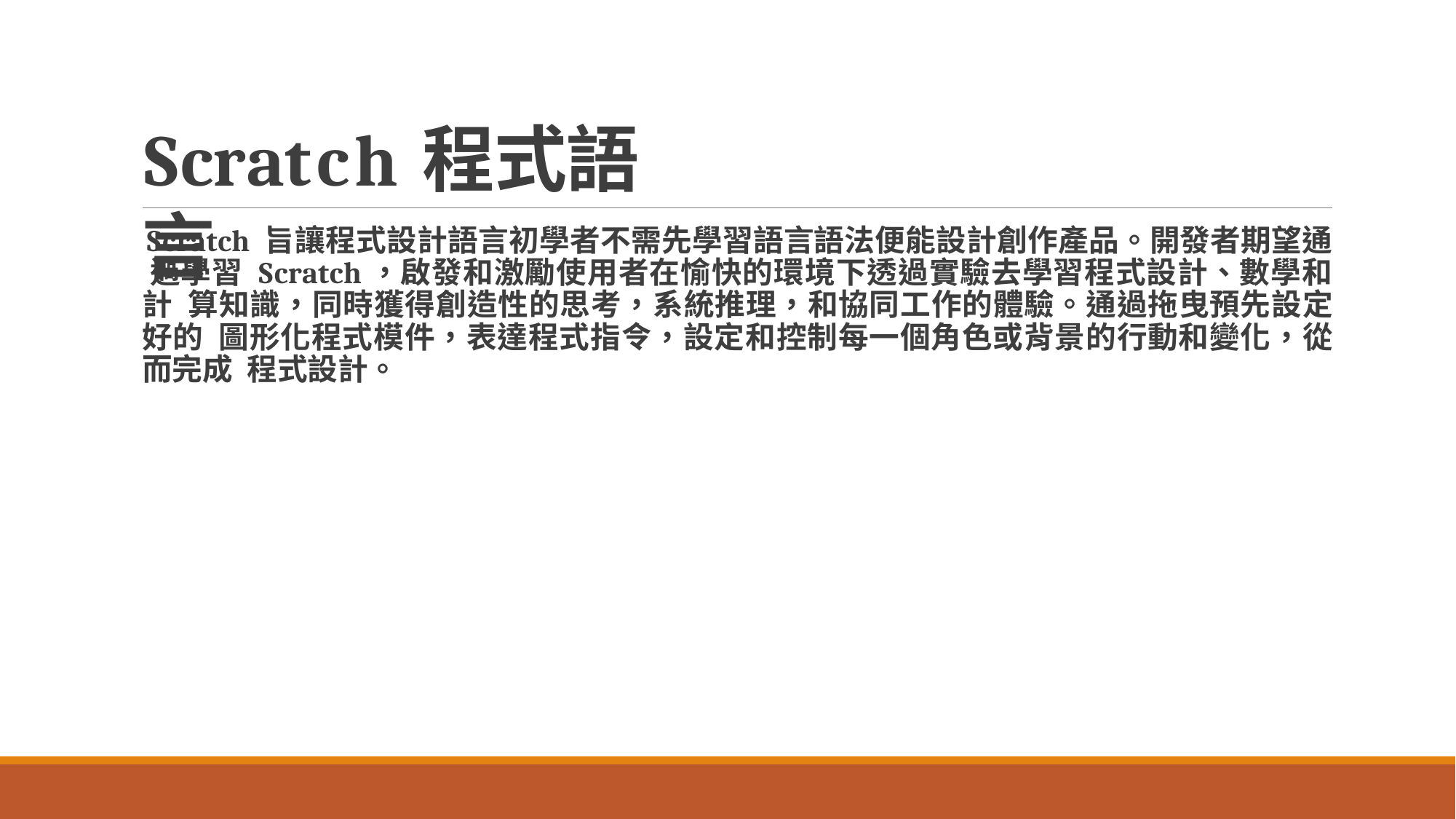

# Scratch	程式語言

Scratch 旨讓程式設計語言初學者不需先學習語言語法便能設計創作產品。開發者期望通  過學習 Scratch，啟發和激勵使用者在愉快的環境下透過實驗去學習程式設計、數學和計  算知識，同時獲得創造性的思考，系統推理，和協同工作的體驗。通過拖曳預先設定好的  圖形化程式模件，表達程式指令，設定和控制每一個角色或背景的行動和變化，從而完成  程式設計。